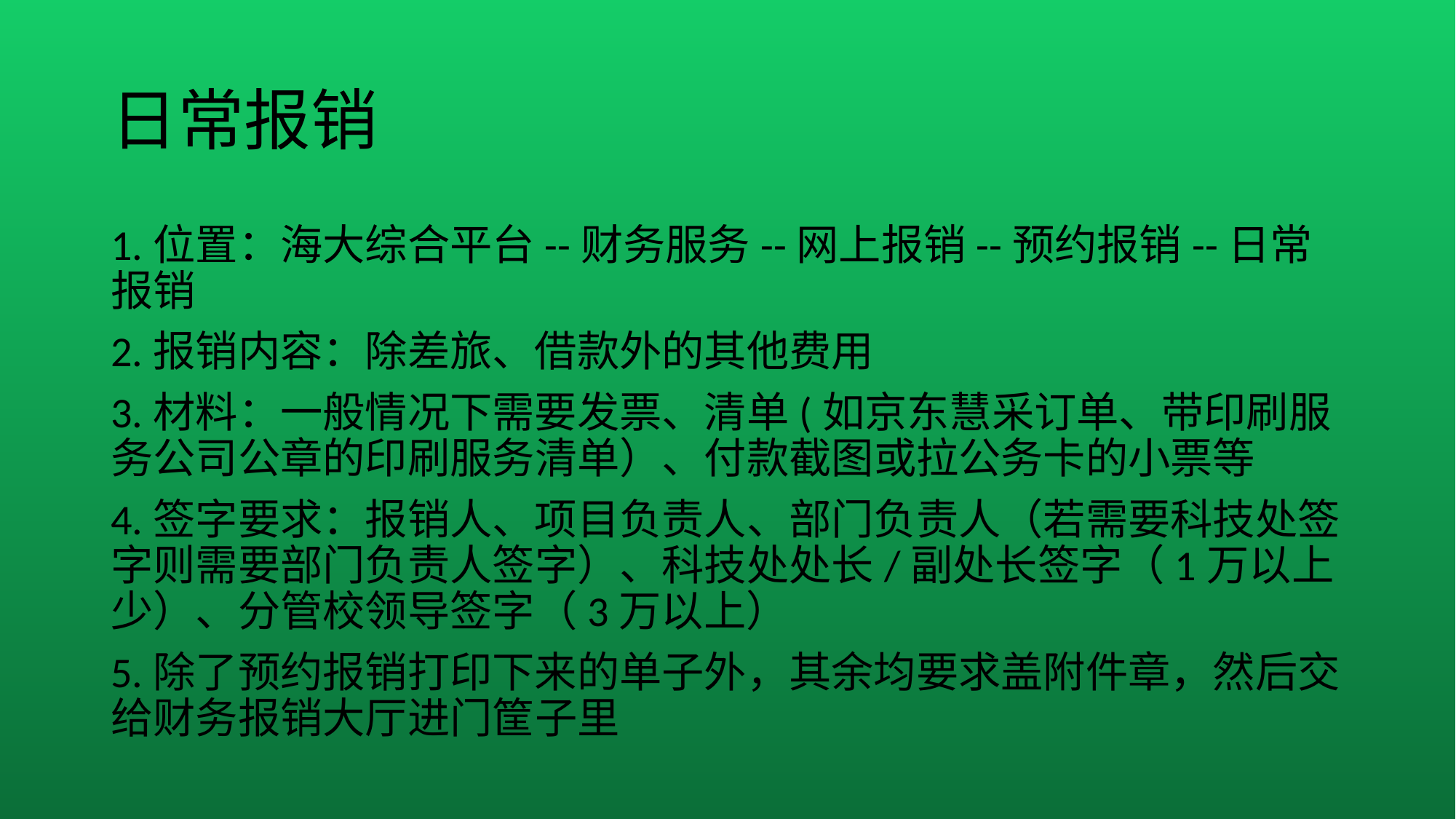

# 日常报销
1.位置：海大综合平台--财务服务--网上报销--预约报销--日常报销
2.报销内容：除差旅、借款外的其他费用
3.材料：一般情况下需要发票、清单(如京东慧采订单、带印刷服务公司公章的印刷服务清单）、付款截图或拉公务卡的小票等
4.签字要求：报销人、项目负责人、部门负责人（若需要科技处签字则需要部门负责人签字）、科技处处长/副处长签字（1万以上少）、分管校领导签字（3万以上）
5.除了预约报销打印下来的单子外，其余均要求盖附件章，然后交给财务报销大厅进门筐子里